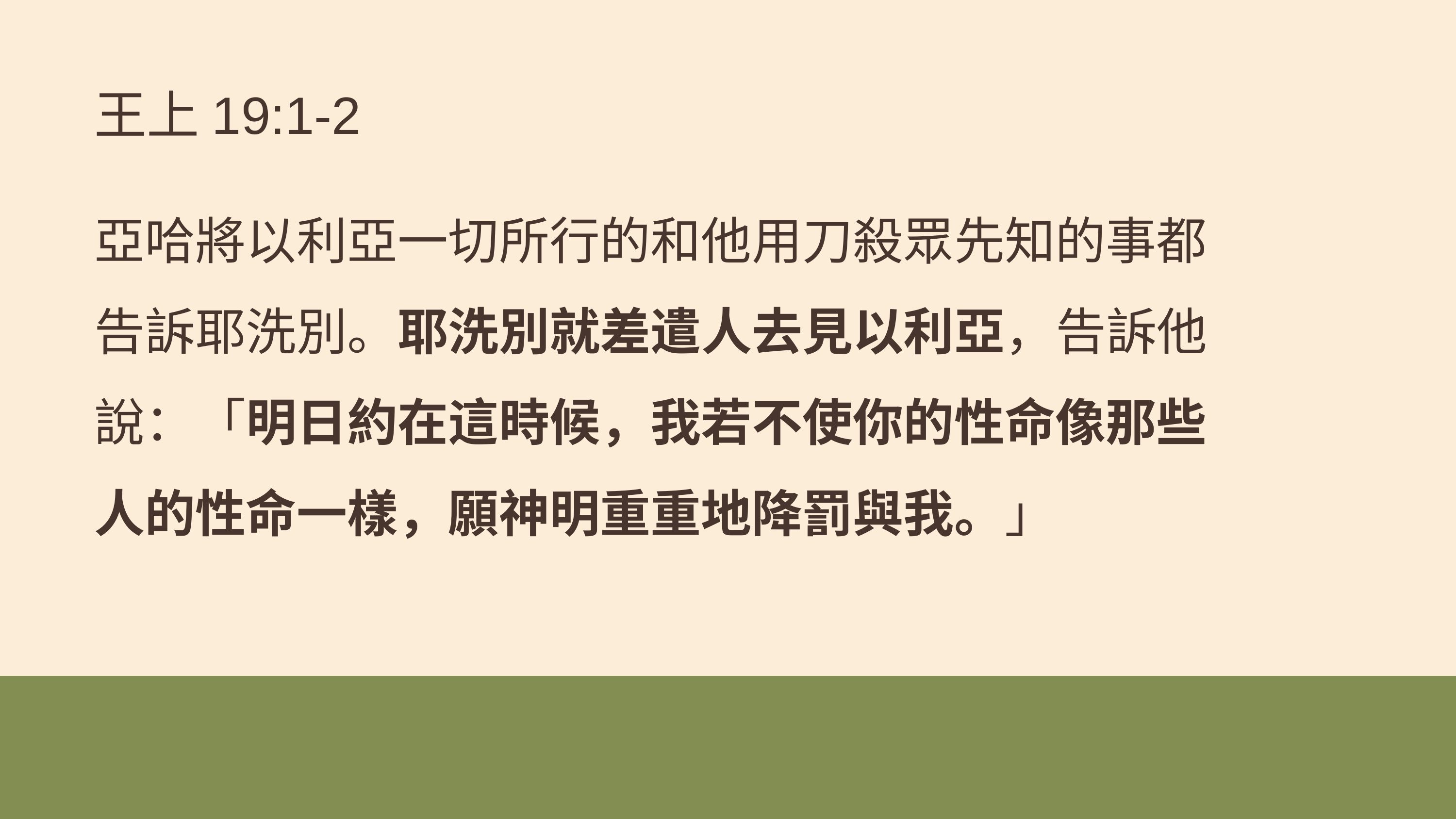

王上19:1-2
亞哈將以利亞一切所行的和他用刀殺眾先知的事都告訴耶洗別。耶洗別就差遣人去見以利亞，告訴他說：「明日約在這時候，我若不使你的性命像那些人的性命一樣，願神明重重地降罰與我。」